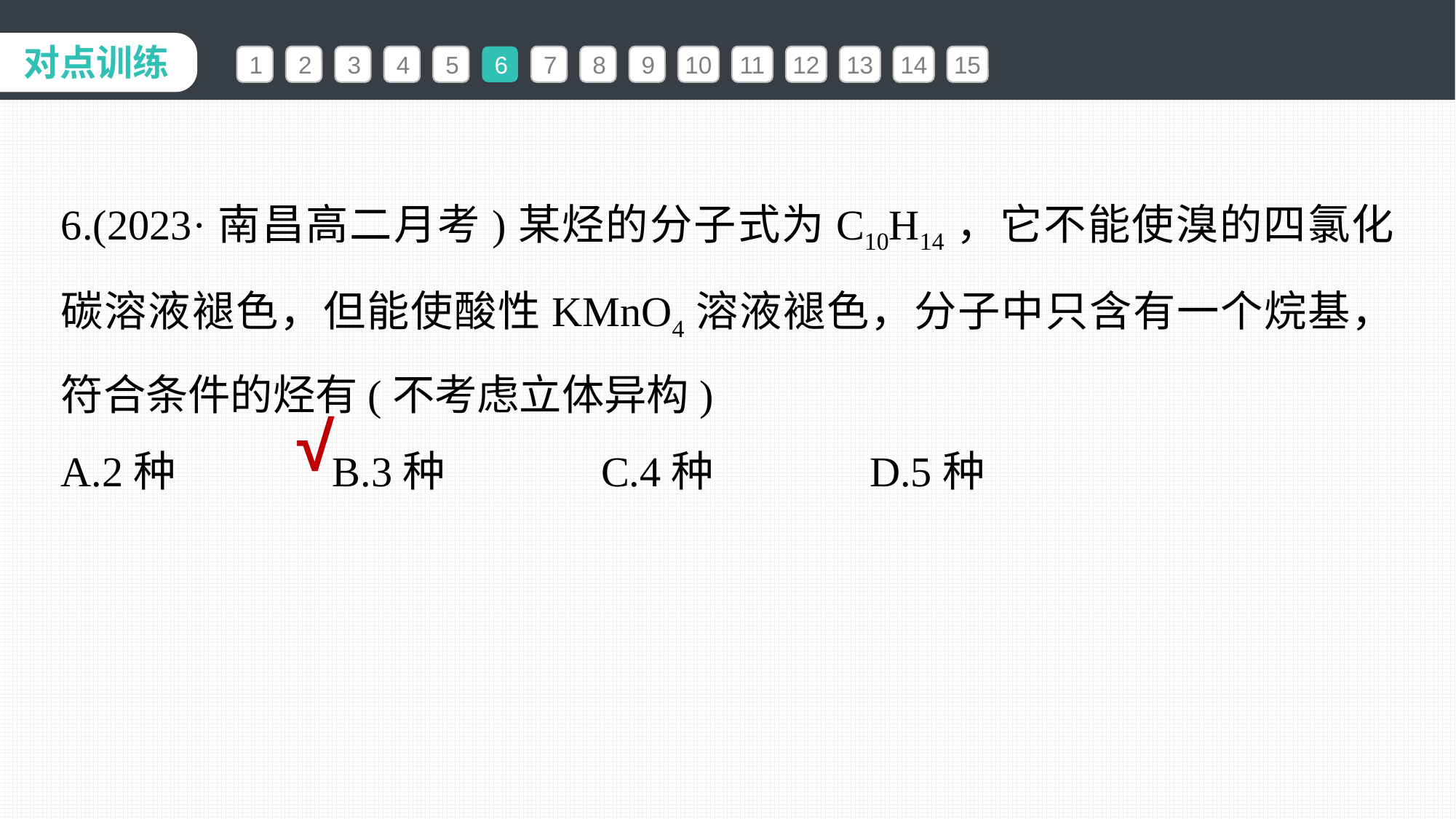

对点训练
1
2
3
4
5
6
7
8
9
10
11
12
13
14
15
6.(2023·南昌高二月考)某烃的分子式为C10H14，它不能使溴的四氯化碳溶液褪色，但能使酸性KMnO4溶液褪色，分子中只含有一个烷基，符合条件的烃有(不考虑立体异构)
A.2种  　　　B.3种  　　　C.4种  　　　D.5种
√